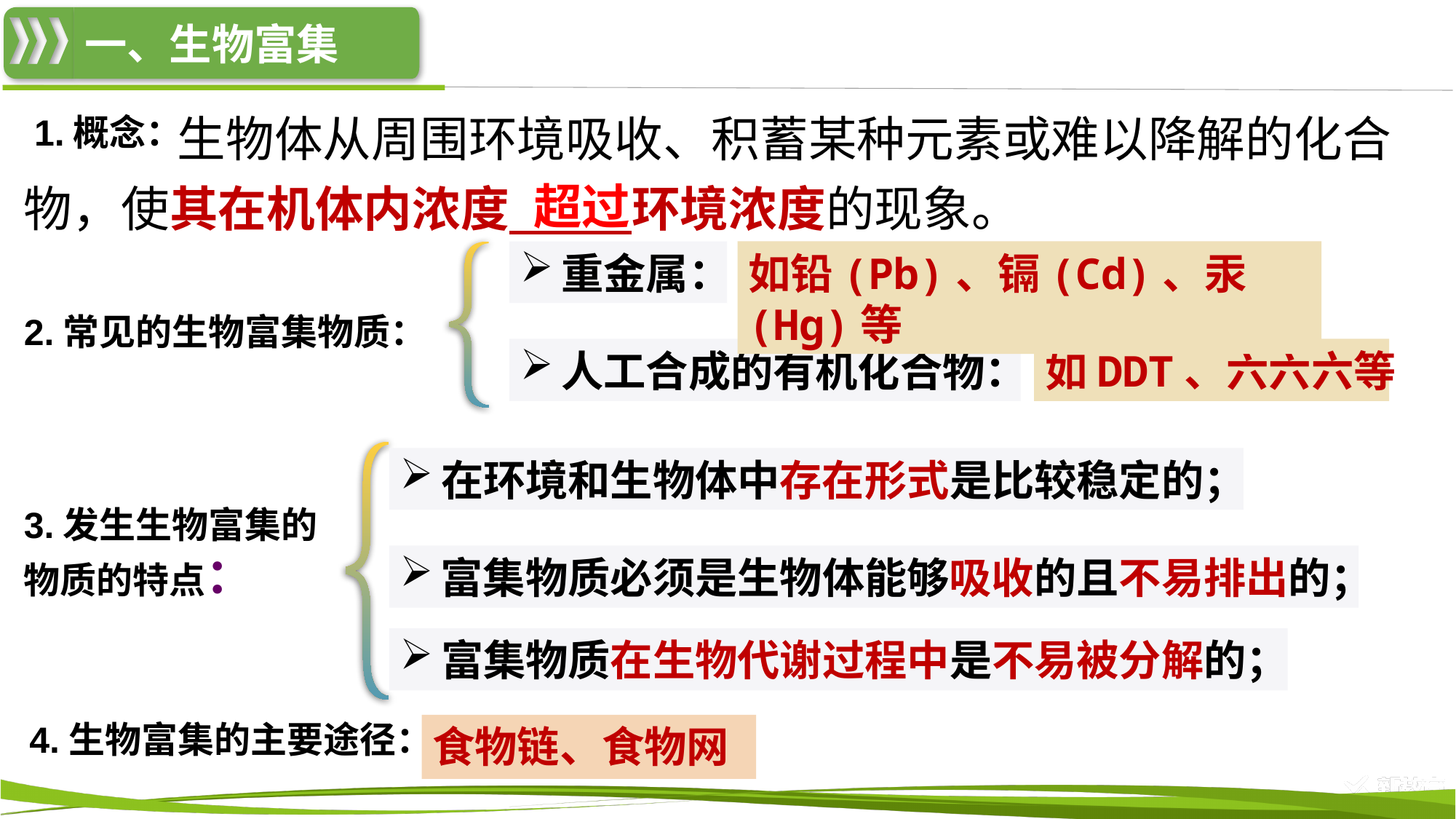

生物体从周围环境吸收、积蓄某种元素或难以降解的化合物，使其在机体内浓度           环境浓度的现象。
1.概念：
超过

重金属：
如铅(Pb)、镉(Cd)、汞(Hg)等
2.常见的生物富集物质：
如DDT、六六六等

人工合成的有机化合物：

在环境和生物体中存在形式是比较稳定的；
3.发生生物富集的物质的特点：
富集物质必须是生物体能够吸收的且不易排出的；
富集物质在生物代谢过程中是不易被分解的；
4.生物富集的主要途径：
食物链、食物网